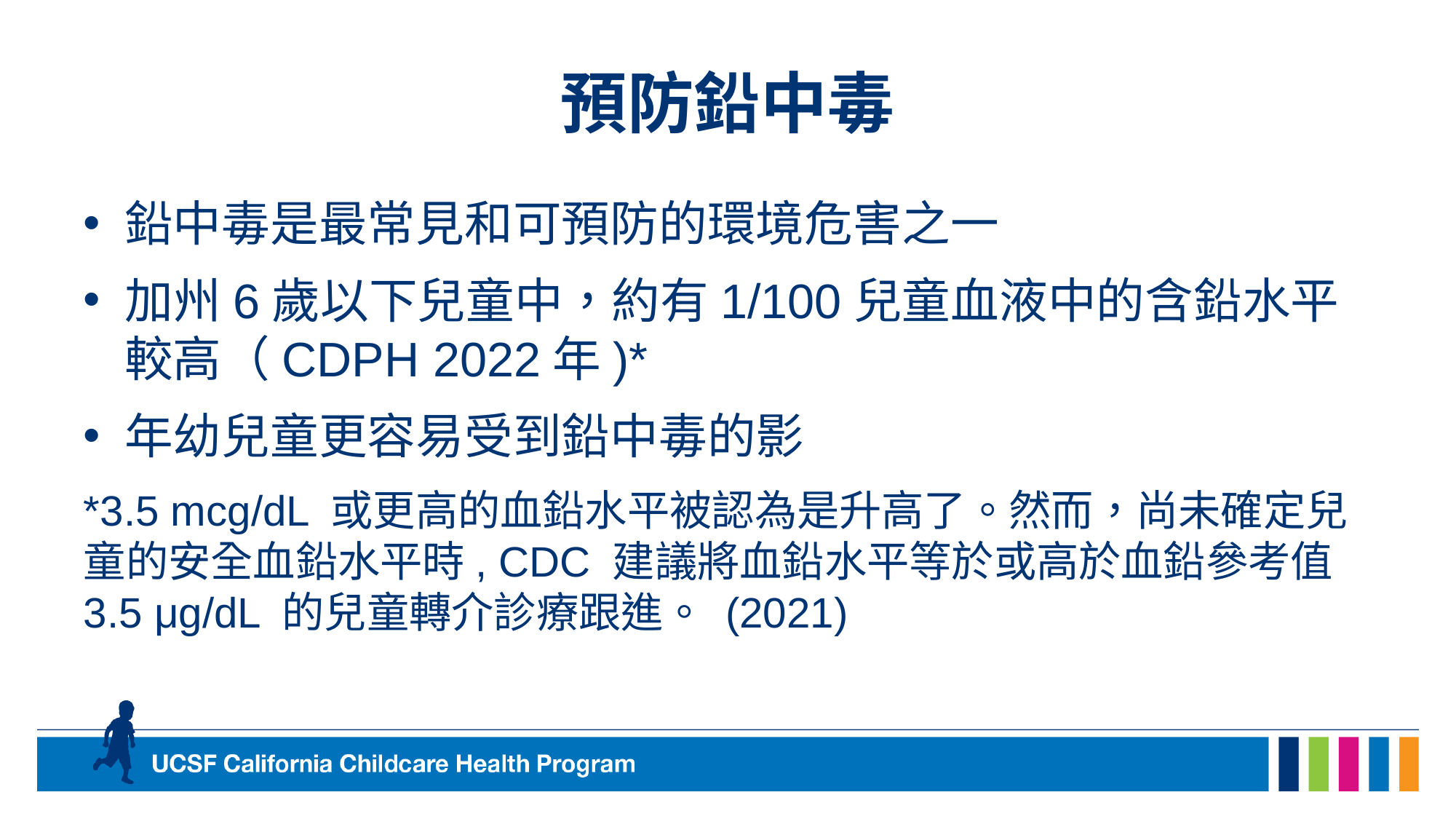

# 預防鉛中毒
鉛中毒是最常見和可預防的環境危害之一
加州6歲以下兒童中，約有1/100兒童血液中的含鉛水平較高（CDPH 2022年)*
年幼兒童更容易受到鉛中毒的影
*3.5 mcg/dL 或更高的血鉛水平被認為是升高了。然而，尚未確定兒童的安全血鉛水平時, CDC 建議將血鉛水平等於或高於血鉛參考值 3.5 μg/dL 的兒童轉介診療跟進。 (2021)